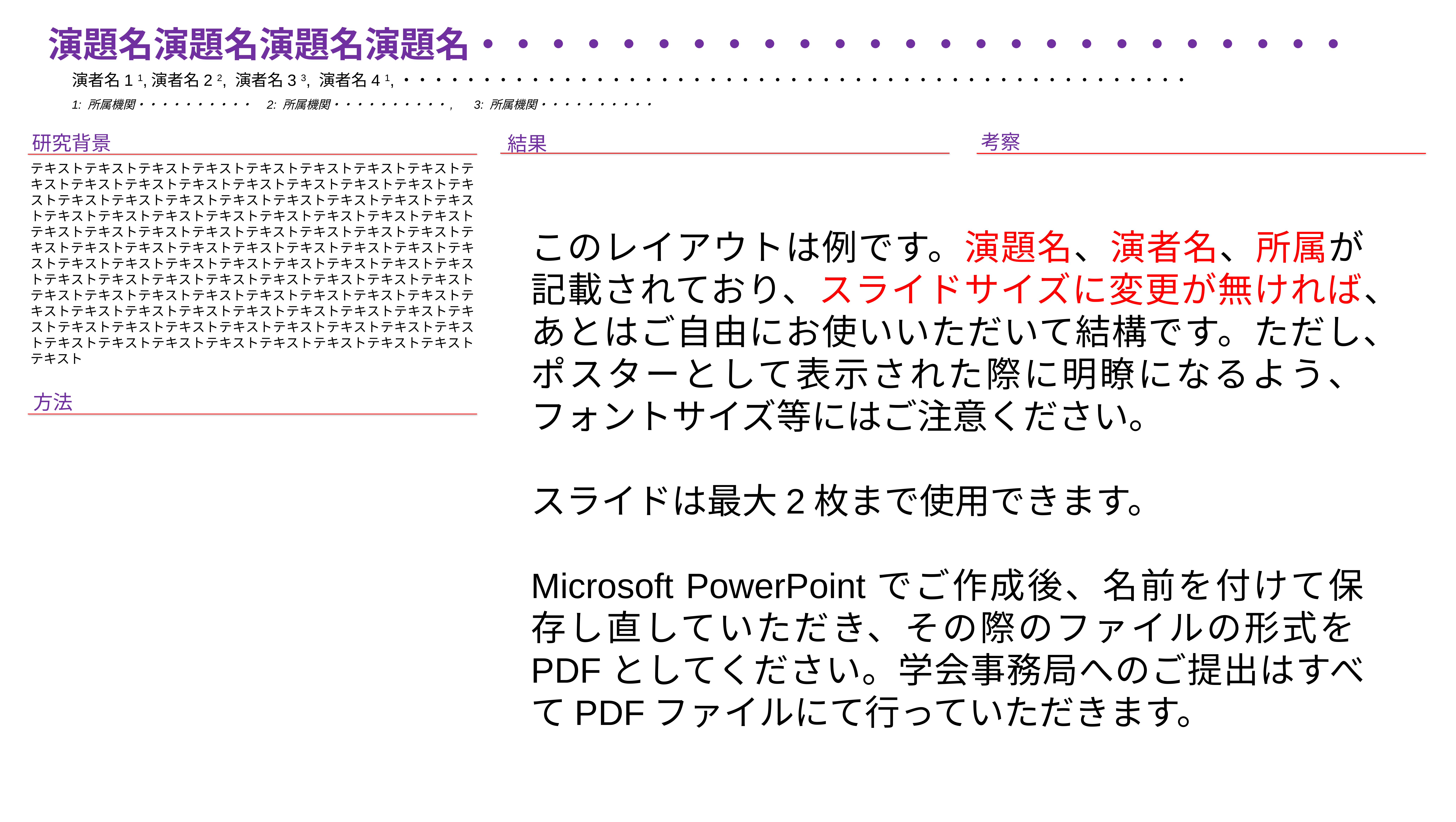

演題名演題名演題名演題名・・・・・・・・・・・・・・・・・・・・・・・・・
演者名1 1,演者名2 2, 演者名3 3, 演者名4 1,・・・・・・・・・・・・・・・・・・・・・・・・・・・・・・・・・・・・・・・・・・・・・・・・・

1: 所属機関・・・・・・・・・・　2: 所属機関・・・・・・・・・・, 　3: 所属機関・・・・・・・・・・
考察
研究背景
結果
テキストテキストテキストテキストテキストテキストテキストテキストテキストテキストテキストテキストテキストテキストテキストテキストテキストテキストテキストテキストテキストテキストテキストテキストテキストテキストテキストテキストテキストテキストテキストテキストテキストテキストテキストテキストテキストテキストテキストテキストテキストテキストテキストテキストテキストテキストテキストテキストテキストテキストテキストテキストテキストテキストテキストテキストテキストテキストテキストテキストテキストテキストテキストテキストテキストテキストテキストテキストテキストテキストテキストテキストテキストテキストテキストテキストテキストテキストテキストテキストテキストテキストテキストテキストテキストテキストテキストテキストテキストテキストテキストテキストテキストテキストテキストテキストテキストテキストテキストテキスト
このレイアウトは例です。演題名、演者名、所属が記載されており、スライドサイズに変更が無ければ、あとはご自由にお使いいただいて結構です。ただし、ポスターとして表示された際に明瞭になるよう、フォントサイズ等にはご注意ください。

スライドは最大2枚まで使用できます。

Microsoft PowerPointでご作成後、名前を付けて保存し直していただき、その際のファイルの形式をPDFとしてください。学会事務局へのご提出はすべてPDFファイルにて行っていただきます。
方法